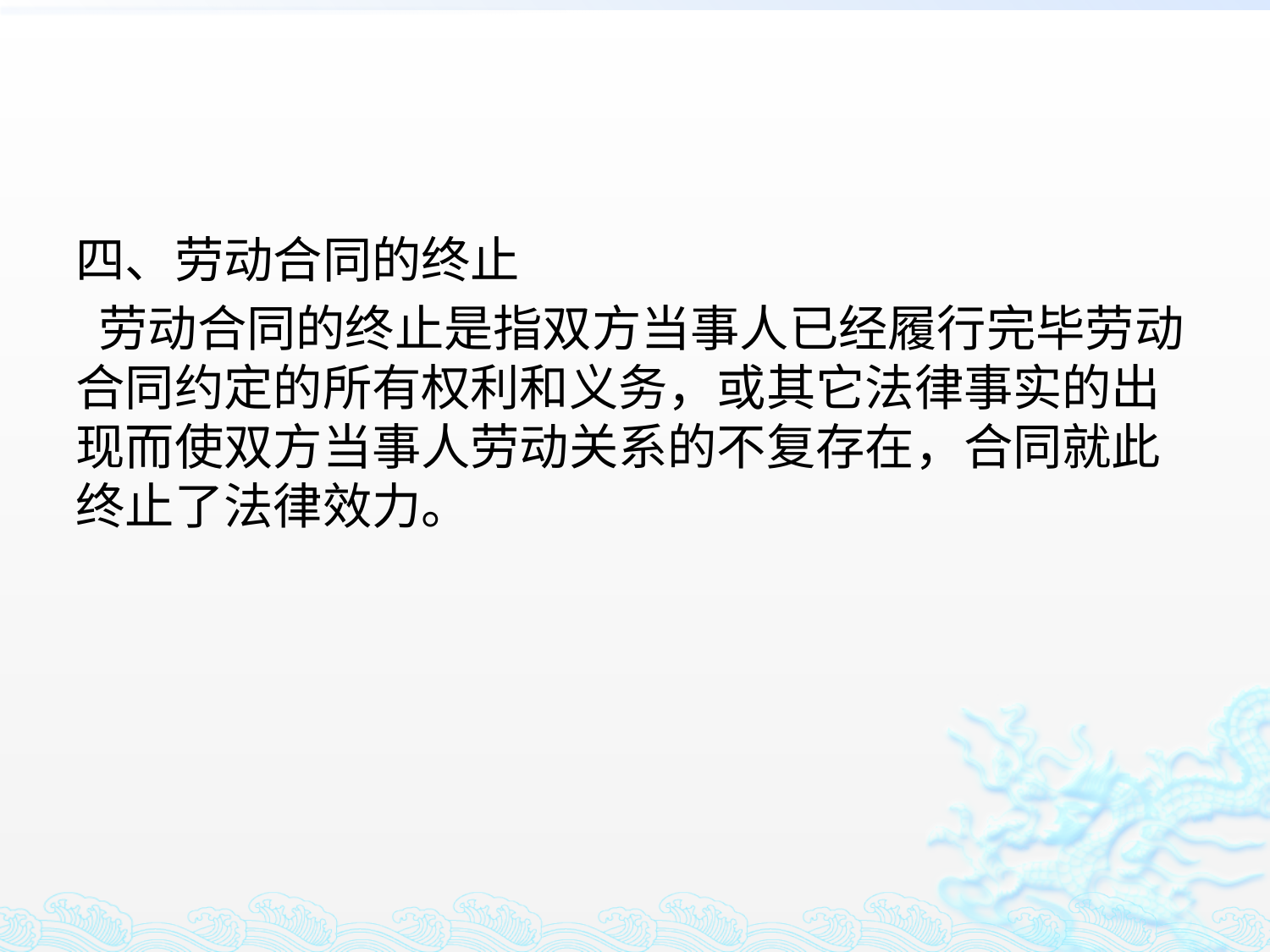

#
四、劳动合同的终止
 劳动合同的终止是指双方当事人已经履行完毕劳动合同约定的所有权利和义务，或其它法律事实的出现而使双方当事人劳动关系的不复存在，合同就此终止了法律效力。